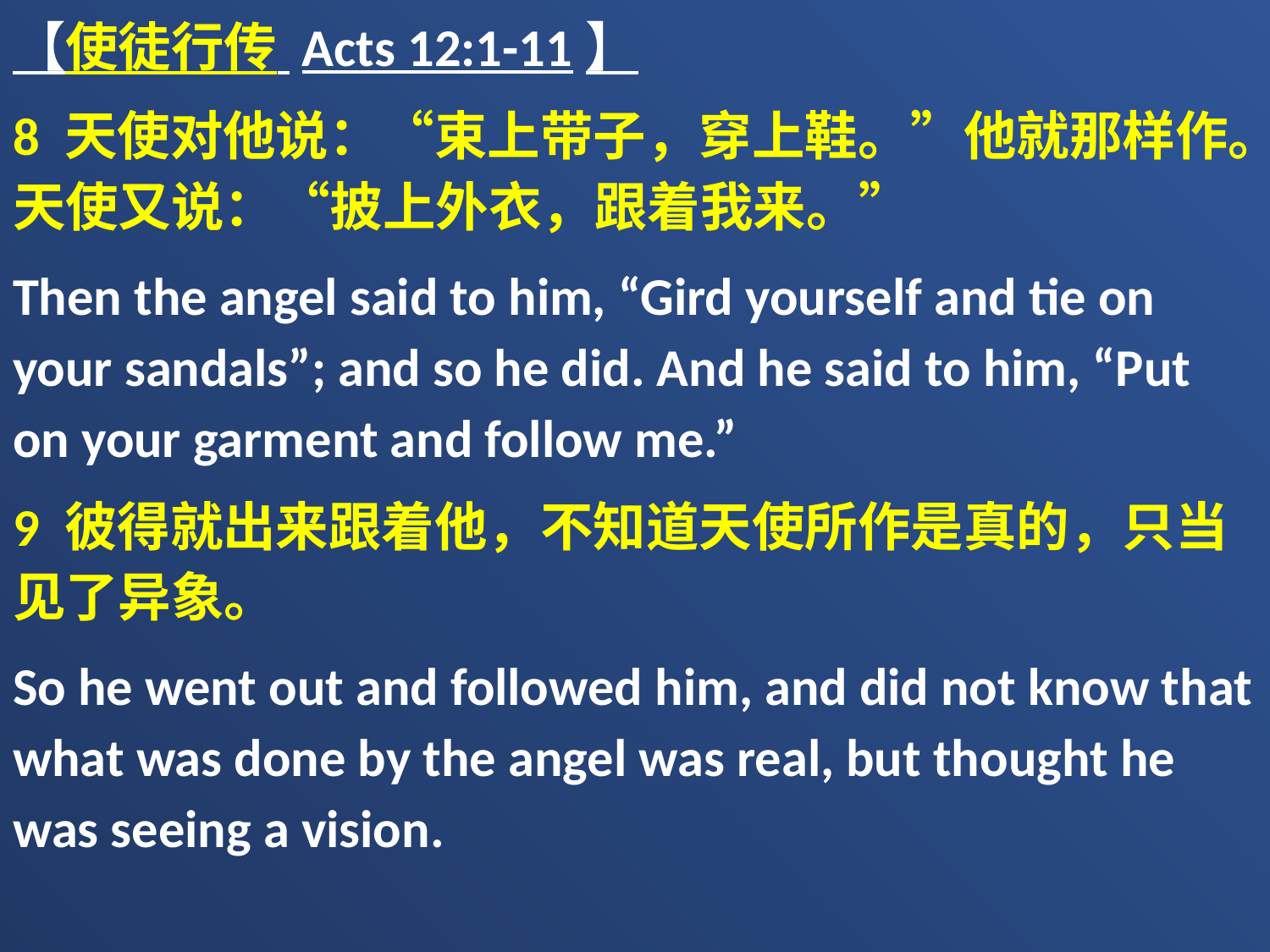

【使徒行传 Acts 12:1-11】
8 天使对他说：“束上带子，穿上鞋。”他就那样作。天使又说：“披上外衣，跟着我来。”
Then the angel said to him, “Gird yourself and tie on your sandals”; and so he did. And he said to him, “Put on your garment and follow me.”
9 彼得就出来跟着他，不知道天使所作是真的，只当见了异象。
So he went out and followed him, and did not know that what was done by the angel was real, but thought he was seeing a vision.